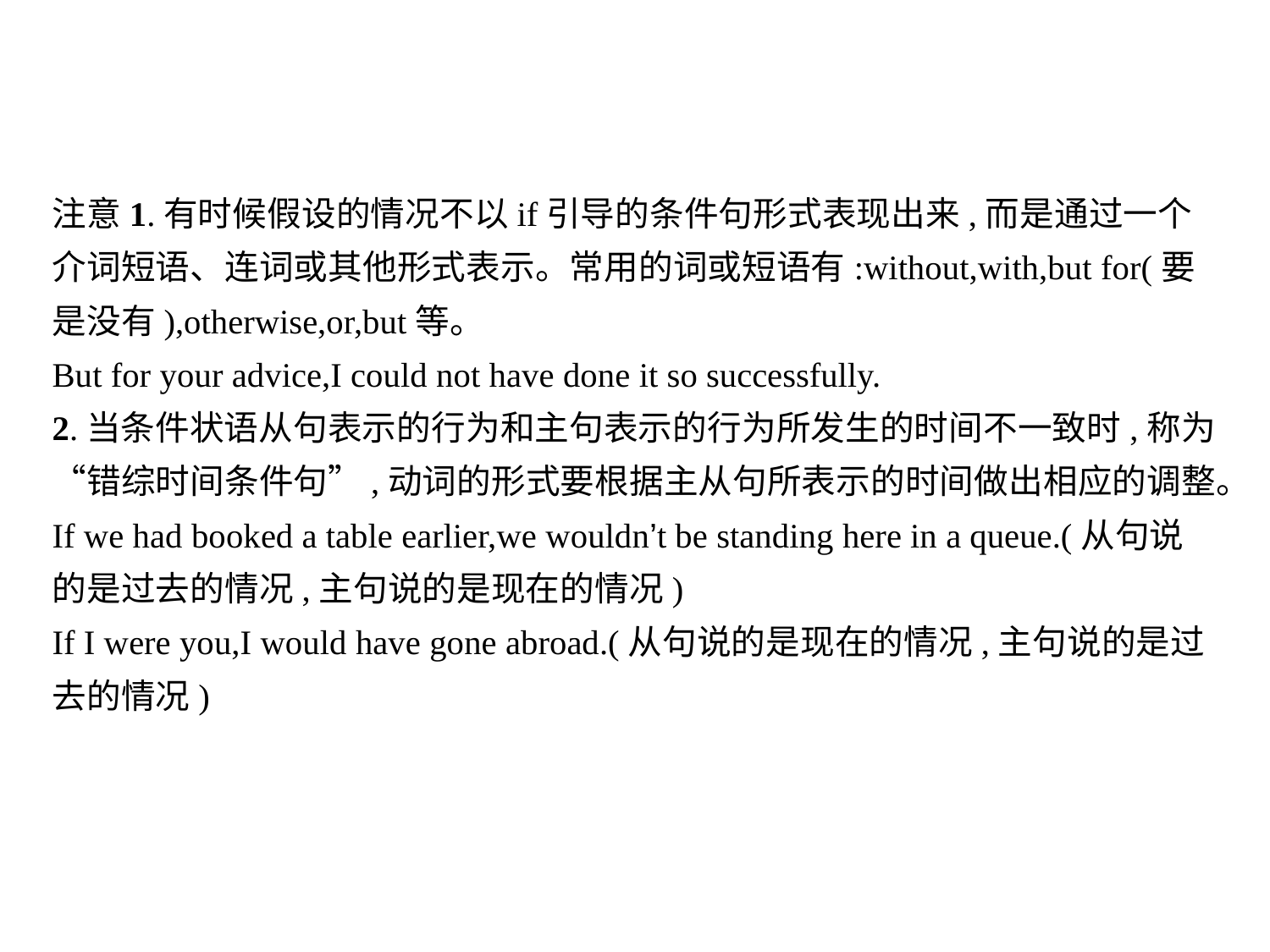

注意1.有时候假设的情况不以if引导的条件句形式表现出来,而是通过一个介词短语、连词或其他形式表示。常用的词或短语有:without,with,but for(要是没有),otherwise,or,but等。
But for your advice,I could not have done it so successfully.
2.当条件状语从句表示的行为和主句表示的行为所发生的时间不一致时,称为“错综时间条件句”,动词的形式要根据主从句所表示的时间做出相应的调整。
If we had booked a table earlier,we wouldn’t be standing here in a queue.(从句说的是过去的情况,主句说的是现在的情况)
If I were you,I would have gone abroad.(从句说的是现在的情况,主句说的是过去的情况)